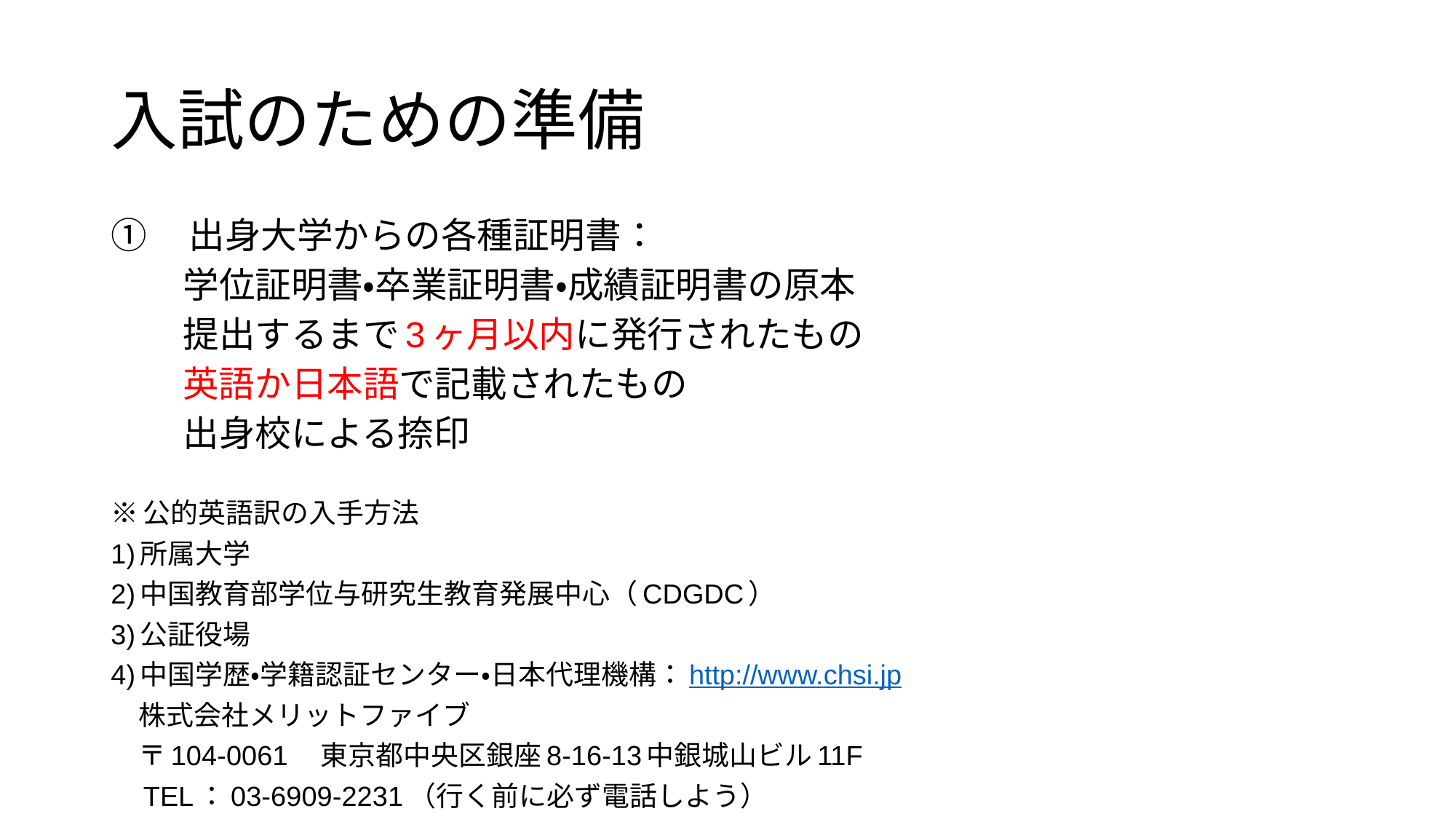

# 入試のための準備
①　出身大学からの各種証明書：
　　学位証明書・卒業証明書・成績証明書の原本
　　提出するまで3ヶ月以内に発行されたもの
　　英語か日本語で記載されたもの
　　出身校による捺印

※公的英語訳の入手方法
1)所属大学
2)中国教育部学位与研究生教育発展中心（CDGDC）
3)公証役場
4)中国学歴・学籍認証センター・日本代理機構：http://www.chsi.jp
　株式会社メリットファイブ
　〒104-0061　東京都中央区銀座8-16-13中銀城山ビル11F
　TEL：03-6909-2231（行く前に必ず電話しよう）